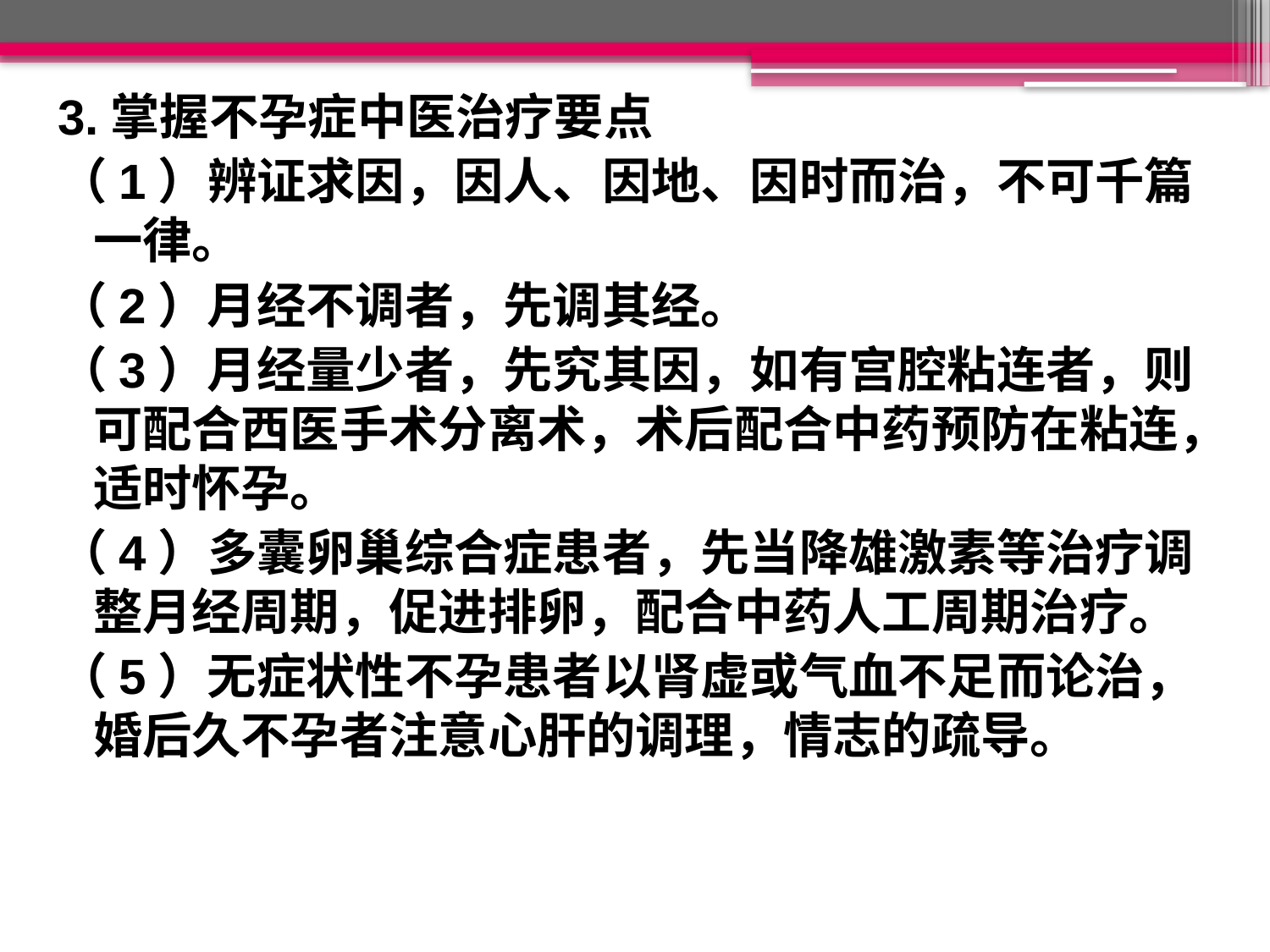

3.掌握不孕症中医治疗要点
（1）辨证求因，因人、因地、因时而治，不可千篇一律。
（2）月经不调者，先调其经。
（3）月经量少者，先究其因，如有宫腔粘连者，则可配合西医手术分离术，术后配合中药预防在粘连，适时怀孕。
（4）多囊卵巢综合症患者，先当降雄激素等治疗调整月经周期，促进排卵，配合中药人工周期治疗。
（5）无症状性不孕患者以肾虚或气血不足而论治，婚后久不孕者注意心肝的调理，情志的疏导。